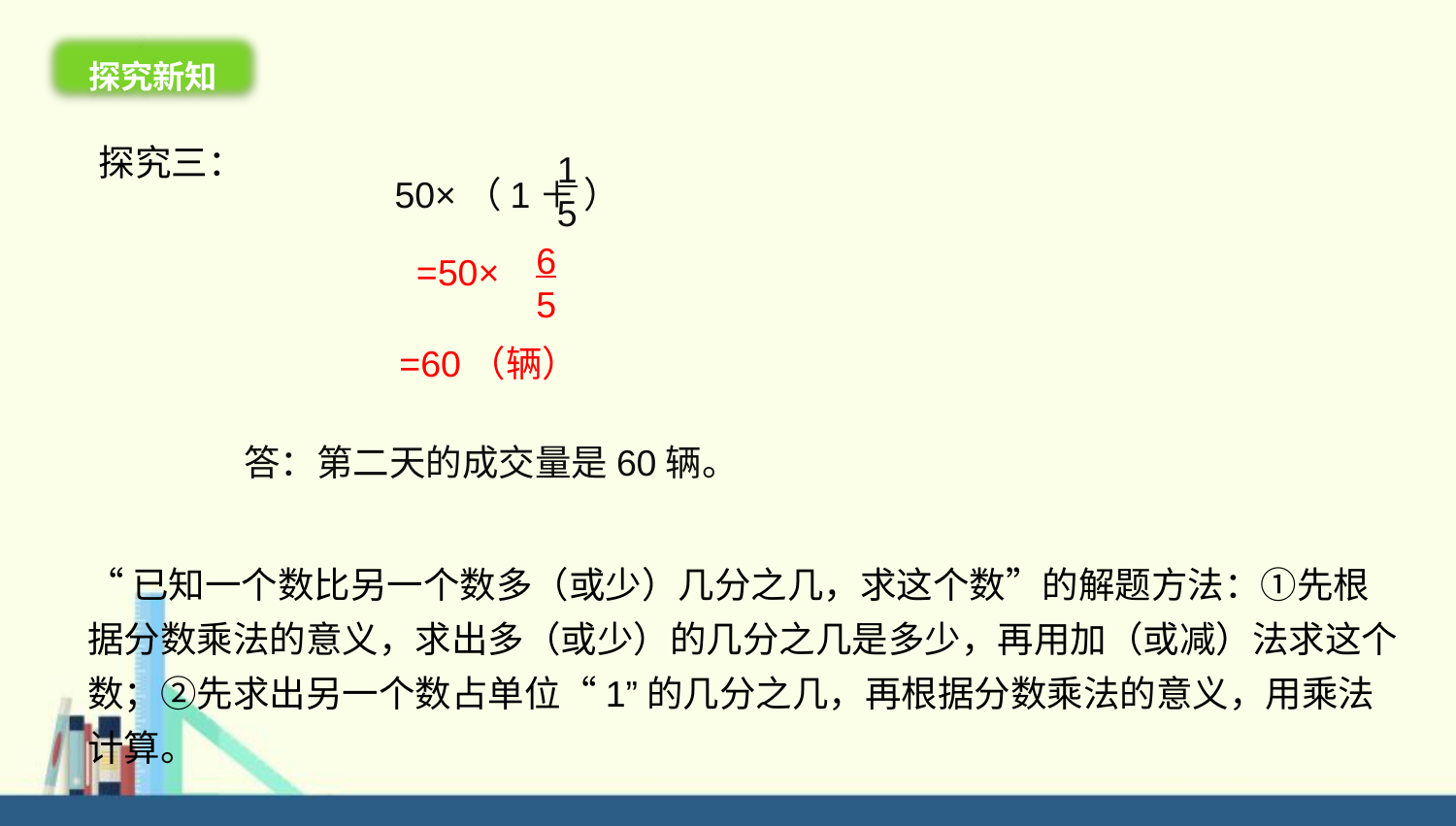

探究新知
探究三：
1
5
50×（1＋ ）
6
5
=50×
=60（辆）
答：第二天的成交量是60辆。
“已知一个数比另一个数多（或少）几分之几，求这个数”的解题方法：①先根据分数乘法的意义，求出多（或少）的几分之几是多少，再用加（或减）法求这个数；②先求出另一个数占单位“1”的几分之几，再根据分数乘法的意义，用乘法计算。